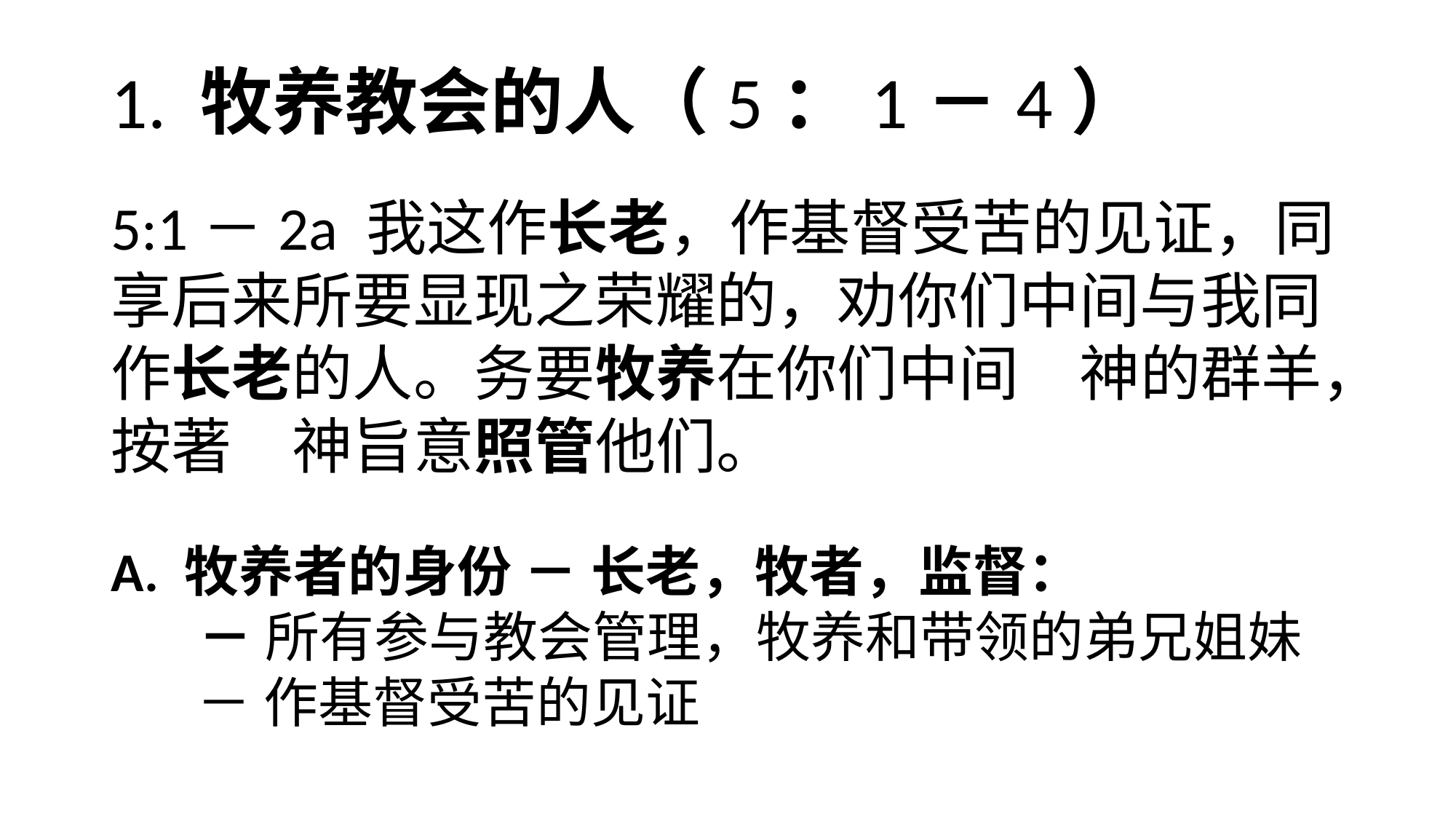

# 1. 牧养教会的人（5：1－4）
5:1－2a 我这作长老，作基督受苦的见证，同享后来所要显现之荣耀的，劝你们中间与我同作长老的人。务要牧养在你们中间　神的群羊，按著　神旨意照管他们。
A. 牧养者的身份 － 长老，牧者，监督：
      － 所有参与教会管理，牧养和带领的弟兄姐妹
      － 作基督受苦的见证